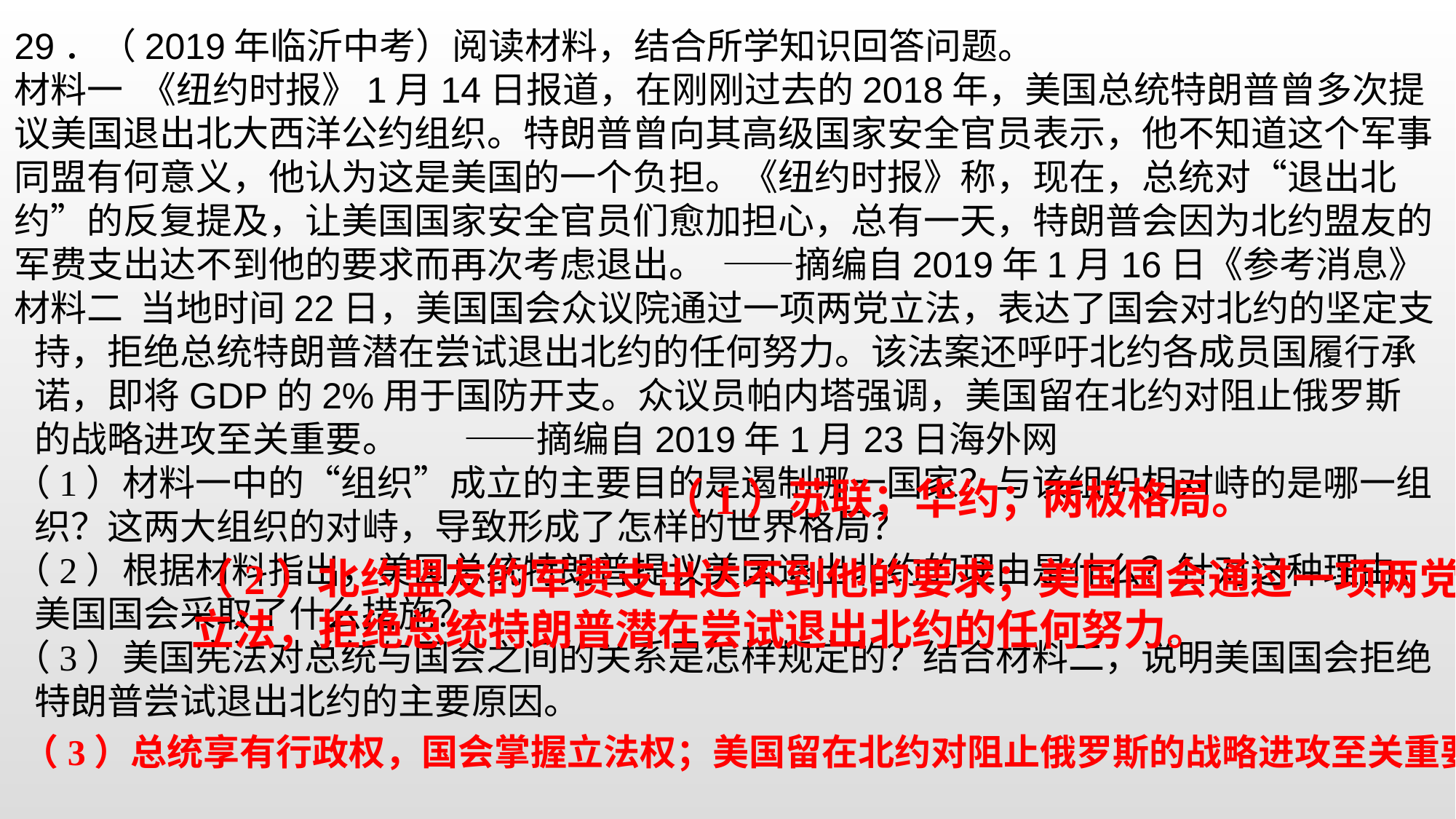

29．（2019年临沂中考）阅读材料，结合所学知识回答问题。材料一  《纽约时报》1月14日报道，在刚刚过去的2018年，美国总统特朗普曾多次提议美国退出北大西洋公约组织。特朗普曾向其高级国家安全官员表示，他不知道这个军事同盟有何意义，他认为这是美国的一个负担。《纽约时报》称，现在，总统对“退出北约”的反复提及，让美国国家安全官员们愈加担心，总有一天，特朗普会因为北约盟友的军费支出达不到他的要求而再次考虑退出。  ——摘编自2019年1月16日《参考消息》材料二  当地时间22日，美国国会众议院通过一项两党立法，表达了国会对北约的坚定支持，拒绝总统特朗普潜在尝试退出北约的任何努力。该法案还呼吁北约各成员国履行承诺，即将GDP的2%用于国防开支。众议员帕内塔强调，美国留在北约对阻止俄罗斯的战略进攻至关重要。        ——摘编自2019年1月23日海外网
（1）材料一中的“组织”成立的主要目的是遏制哪一国家？与该组织相对峙的是哪一组织？这两大组织的对峙，导致形成了怎样的世界格局？（2）根据材料指出，美国总统特朗普提议美国退出北约的理由是什么？针对这种理由，美国国会采取了什么措施？（3）美国宪法对总统与国会之间的关系是怎样规定的？结合材料二，说明美国国会拒绝特朗普尝试退出北约的主要原因。

（1）苏联；华约；两极格局。
（2）北约盟友的军费支出达不到他的要求；美国国会通过一项两党立法，拒绝总统特朗普潜在尝试退出北约的任何努力。
（3）总统享有行政权，国会掌握立法权；美国留在北约对阻止俄罗斯的战略进攻至关重要。